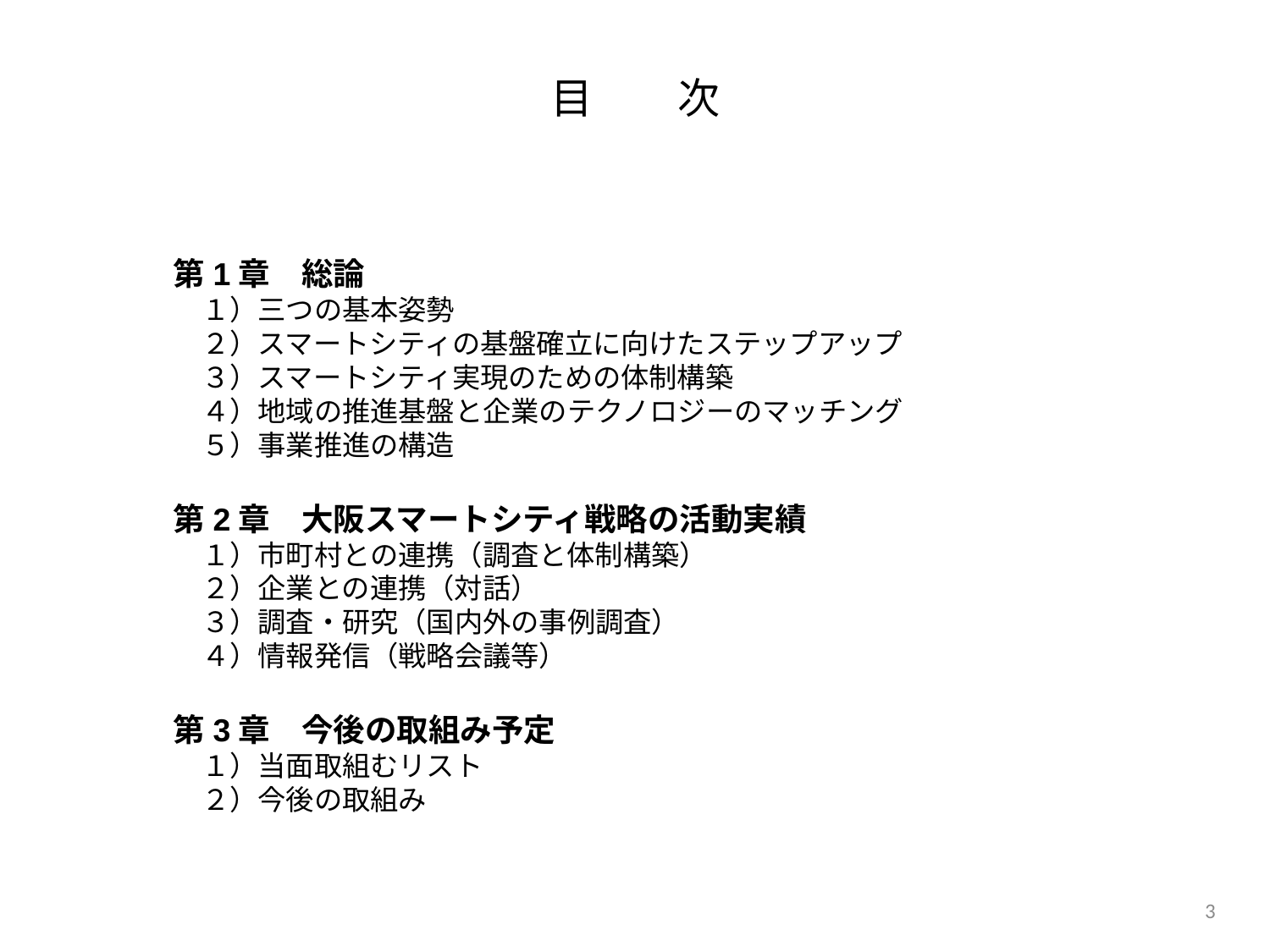

目　　次
第1章　総論
　１）三つの基本姿勢
　２）スマートシティの基盤確立に向けたステップアップ
　３）スマートシティ実現のための体制構築
　４）地域の推進基盤と企業のテクノロジーのマッチング
　５）事業推進の構造

第2章　大阪スマートシティ戦略の活動実績
　１）市町村との連携（調査と体制構築）
　２）企業との連携（対話）
　３）調査・研究（国内外の事例調査）
　４）情報発信（戦略会議等）

第3章　今後の取組み予定
　１）当面取組むリスト
　２）今後の取組み
3